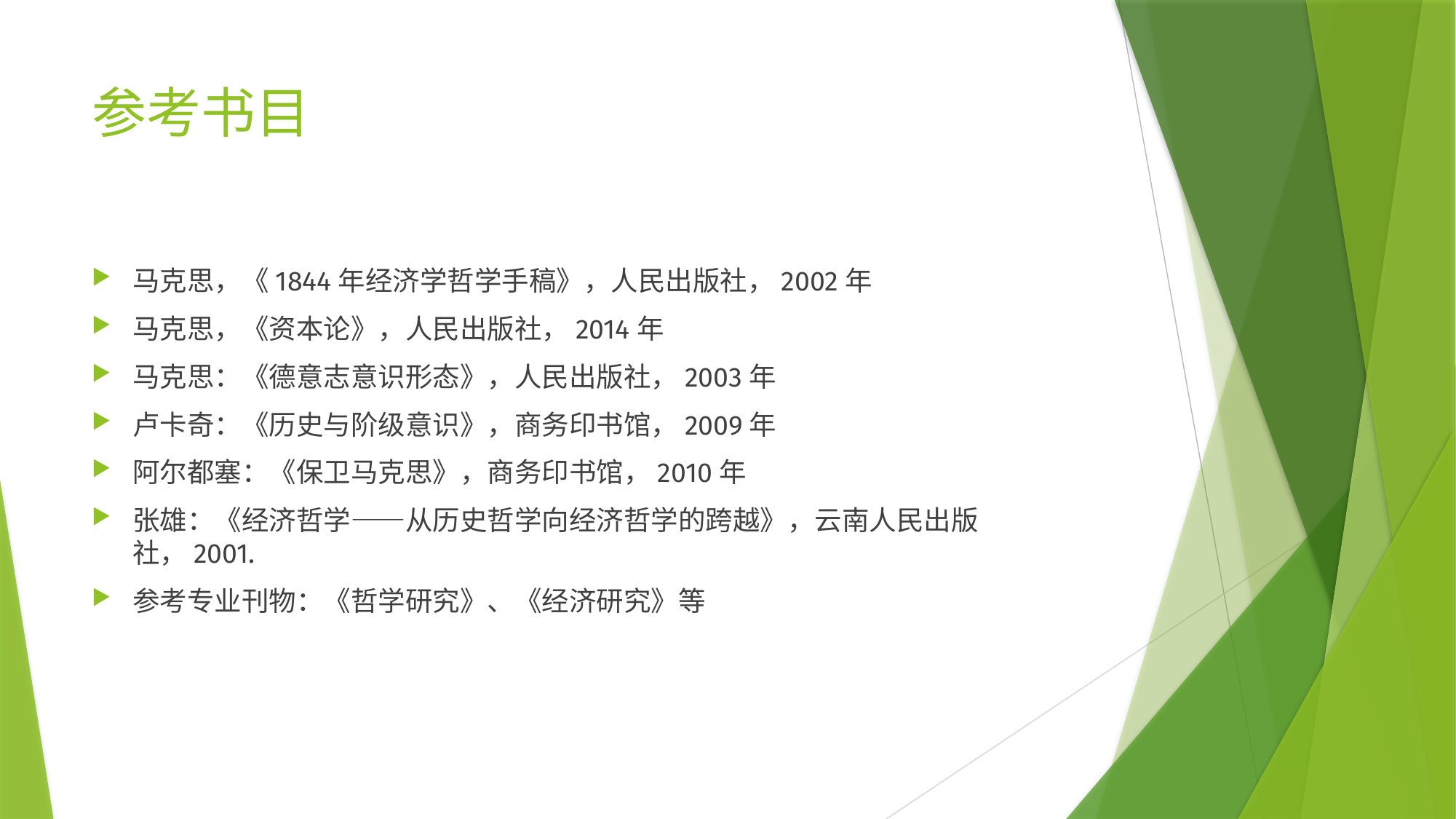

# 参考书目
马克思，《1844年经济学哲学手稿》，人民出版社，2002年
马克思，《资本论》，人民出版社，2014年
马克思：《德意志意识形态》，人民出版社，2003年
卢卡奇：《历史与阶级意识》，商务印书馆，2009年
阿尔都塞：《保卫马克思》，商务印书馆，2010年
张雄：《经济哲学——从历史哲学向经济哲学的跨越》，云南人民出版社，2001.
参考专业刊物：《哲学研究》、《经济研究》等